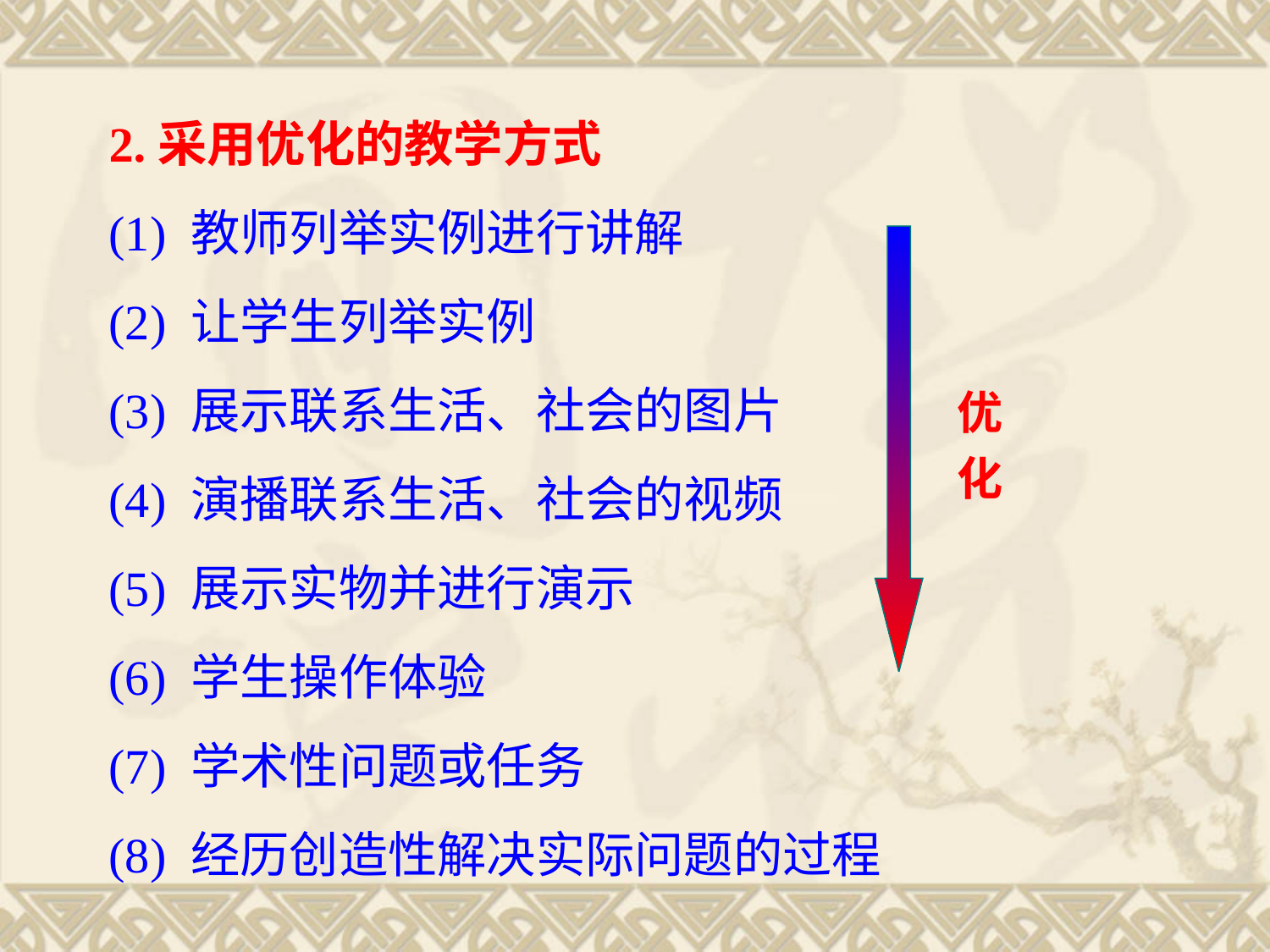

2.采用优化的教学方式
(1) 教师列举实例进行讲解
(2) 让学生列举实例
(3) 展示联系生活、社会的图片
(4) 演播联系生活、社会的视频
(5) 展示实物并进行演示
(6) 学生操作体验
(7) 学术性问题或任务
(8) 经历创造性解决实际问题的过程

优
化